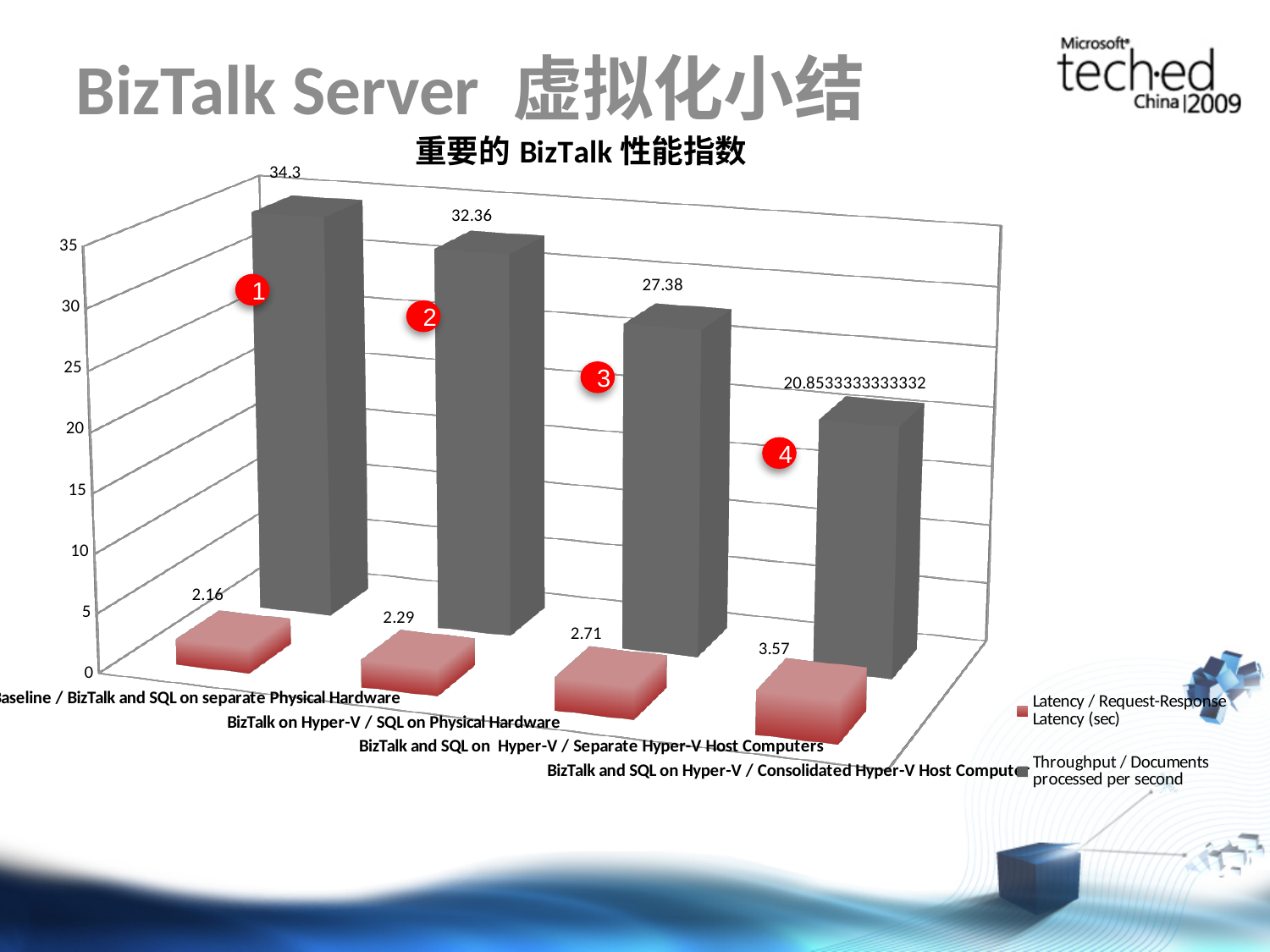

# BizTalk Server 虚拟化小结

[unsupported chart]

1
2
3
4